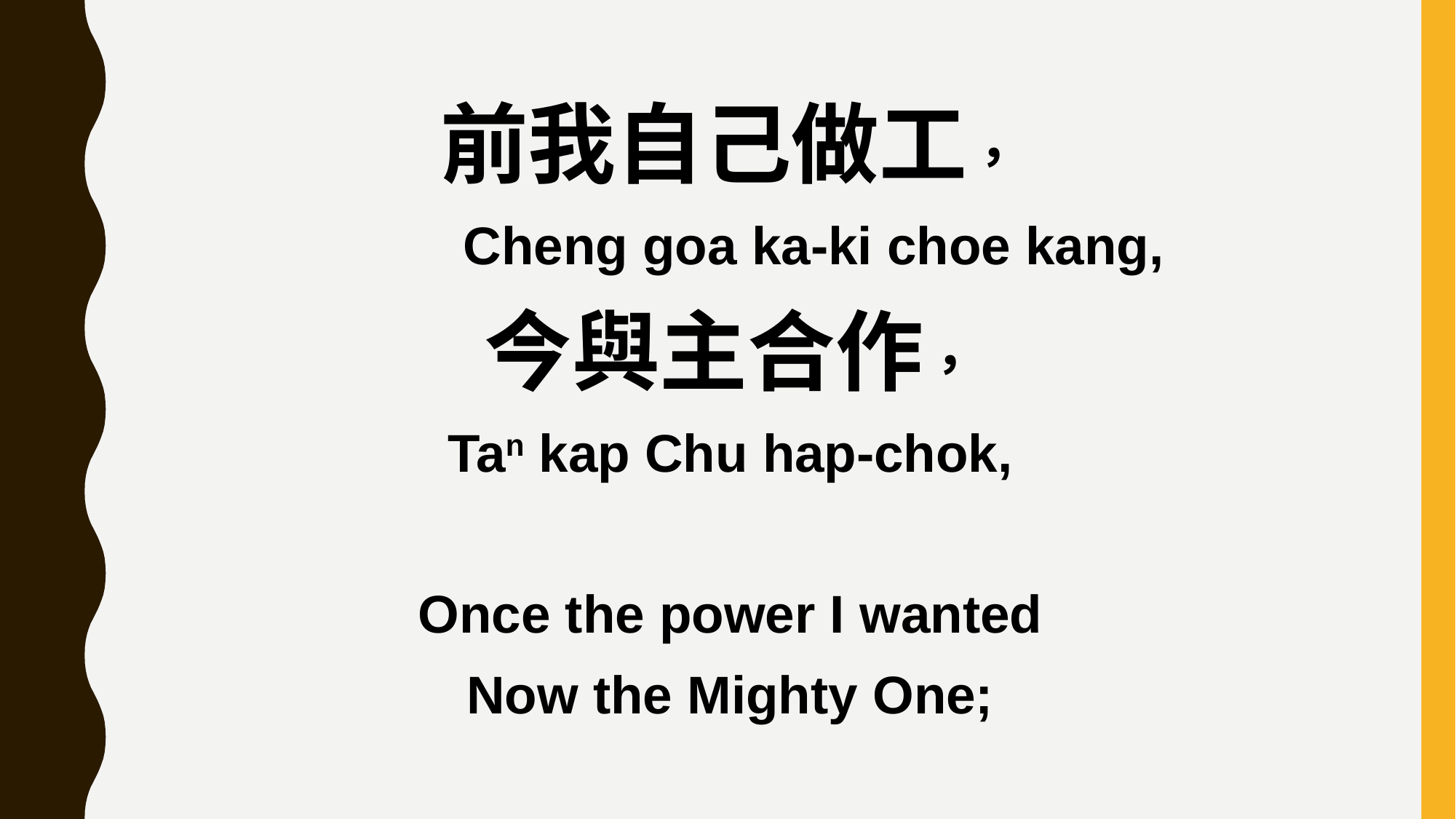

前我自己做工，
                  Cheng goa ka-ki choe kang,
今與主合作，
Tan kap Chu hap-chok,

Once the power I wanted
Now the Mighty One;